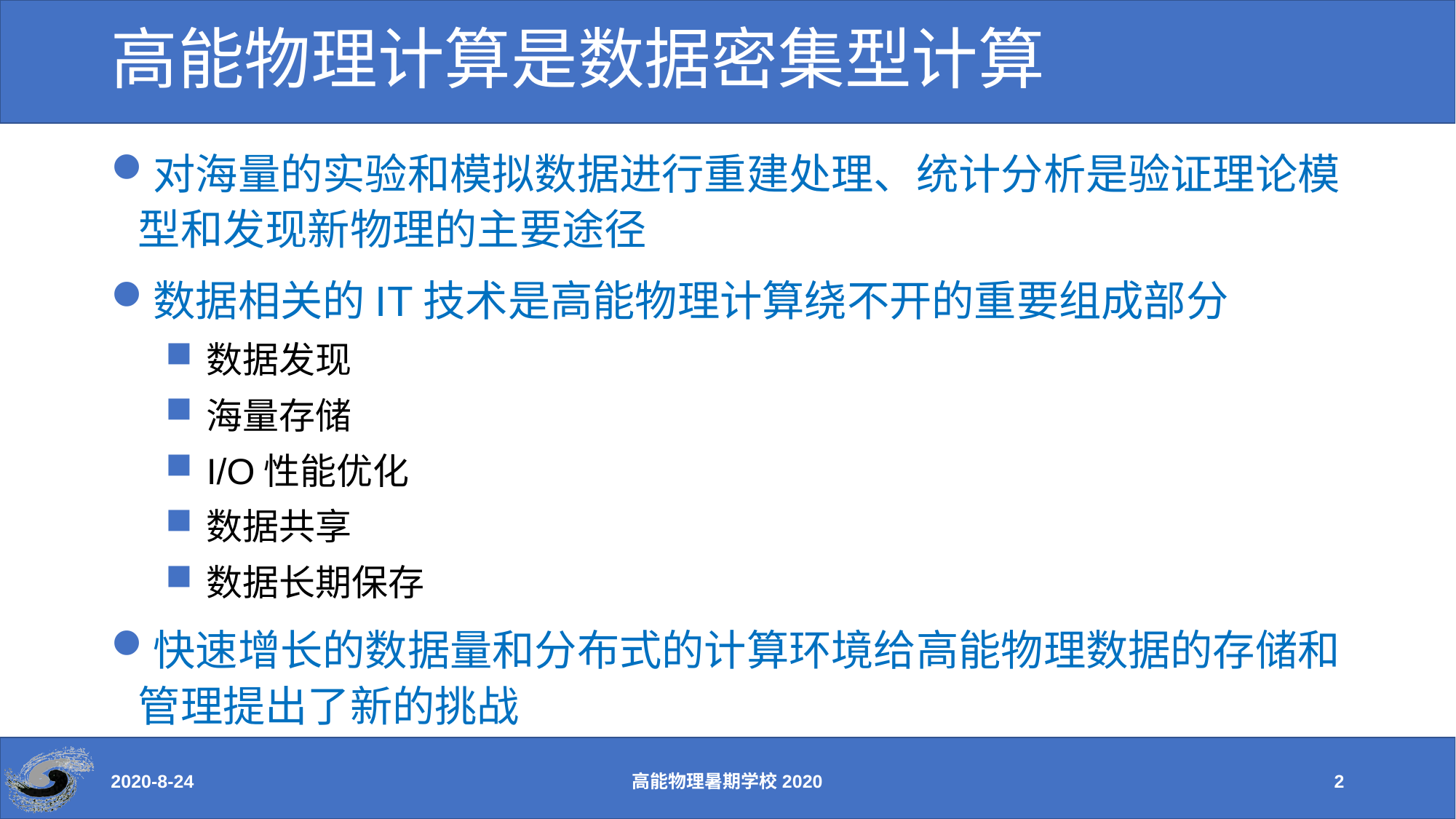

# 高能物理计算是数据密集型计算
对海量的实验和模拟数据进行重建处理、统计分析是验证理论模型和发现新物理的主要途径
数据相关的IT技术是高能物理计算绕不开的重要组成部分
数据发现
海量存储
I/O性能优化
数据共享
数据长期保存
快速增长的数据量和分布式的计算环境给高能物理数据的存储和管理提出了新的挑战
2020-8-24
高能物理暑期学校2020
2